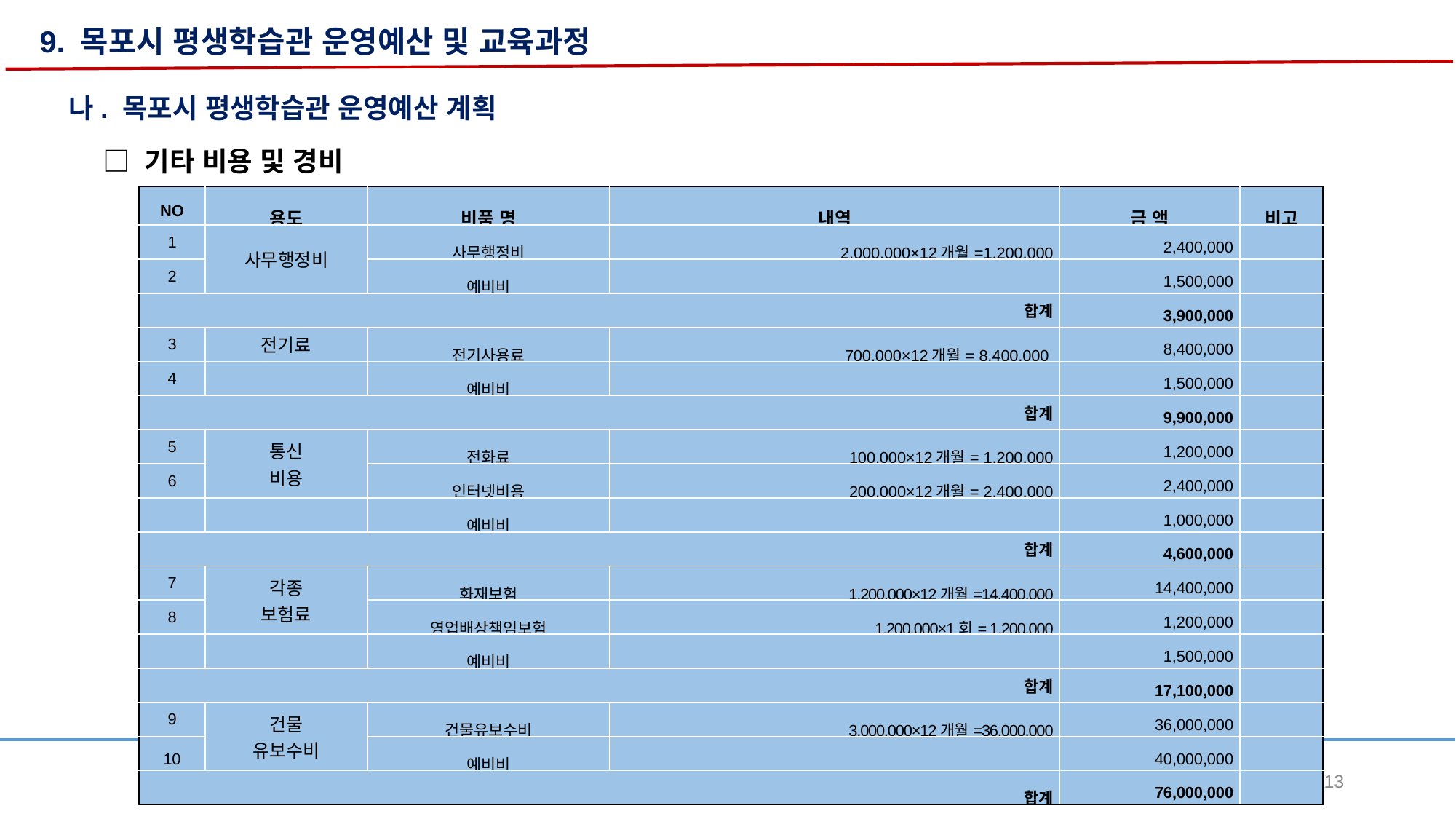

9. 목포시 평생학습관 운영예산 및 교육과정
나. 목포시 평생학습관 운영예산 계획
□ 기타 비용 및 경비
| NO | 용도 | 비품 명 | 내역 | 금 액 | 비고 |
| --- | --- | --- | --- | --- | --- |
| 1 | 사무행정비 | 사무행정비 | 2,000,000×12개월=1,200,000 | 2,400,000 |  |
| 2 |  | 예비비 |  | 1,500,000 |  |
| 합계 |  |  |  | 3,900,000 |  |
| 3 | 전기료 | 전기사용료 | 700,000×12개월= 8,400,000 | 8,400,000 |  |
| 4 |  | 예비비 |  | 1,500,000 |  |
| 합계 |  |  |  | 9,900,000 |  |
| 5 | 통신 비용 | 전화료 | 100,000×12개월= 1,200,000 | 1,200,000 |  |
| 6 |  | 인터넷비용 | 200,000×12개월= 2,400,000 | 2,400,000 |  |
|  |  | 예비비 |  | 1,000,000 |  |
| 합계 |  |  |  | 4,600,000 |  |
| 7 | 각종 보험료 | 화재보험 | 1,200,000×12개월=14,400,000 | 14,400,000 |  |
| 8 |  | 영업배상책임보험 | 1,200,000×1회= 1,200,000 | 1,200,000 |  |
|  |  | 예비비 |  | 1,500,000 |  |
| 합계 |  |  |  | 17,100,000 |  |
| 9 | 건물 유보수비 | 건물유보수비 | 3,000,000×12개월=36,000,000 | 36,000,000 |  |
| 10 |  | 예비비 |  | 40,000,000 |  |
| 합계 |  |  |  | 76,000,000 |  |
목포시 평생학습도시 활성화를 위한 추진 전략
113